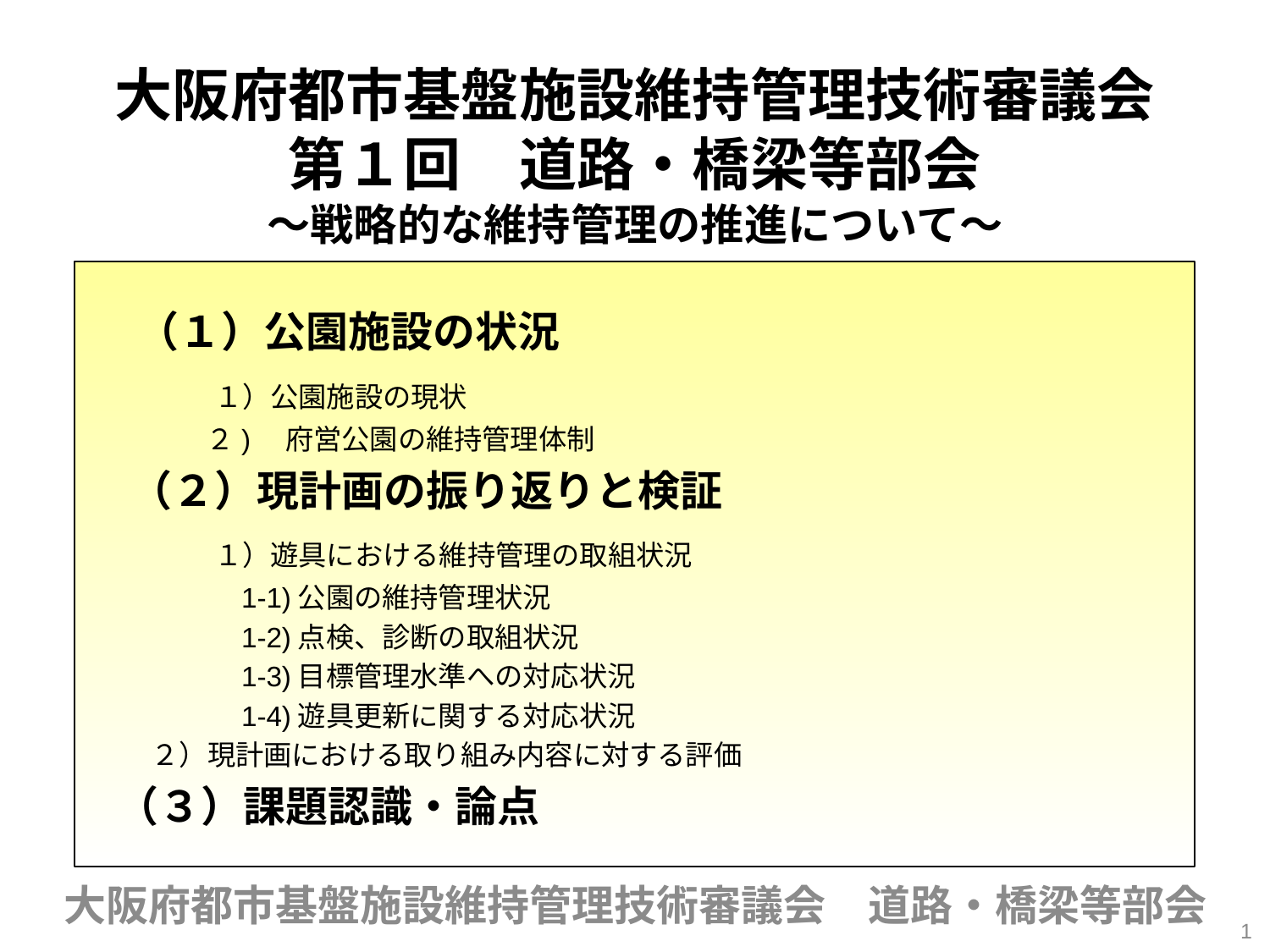

# 大阪府都市基盤施設維持管理技術審議会 第１回　道路・橋梁等部会 ～戦略的な維持管理の推進について～
　（１）公園施設の状況
　　　１）公園施設の現状
　　　　 ２)　府営公園の維持管理体制
　（２）現計画の振り返りと検証
　　　１）遊具における維持管理の取組状況
　　　　　 1-1)公園の維持管理状況
　　　　　 1-2)点検、診断の取組状況
　　　　　 1-3)目標管理水準への対応状況
　　　　　 1-4)遊具更新に関する対応状況
         ２）現計画における取り組み内容に対する評価
  （３）課題認識・論点
大阪府都市基盤施設維持管理技術審議会　道路・橋梁等部会
1